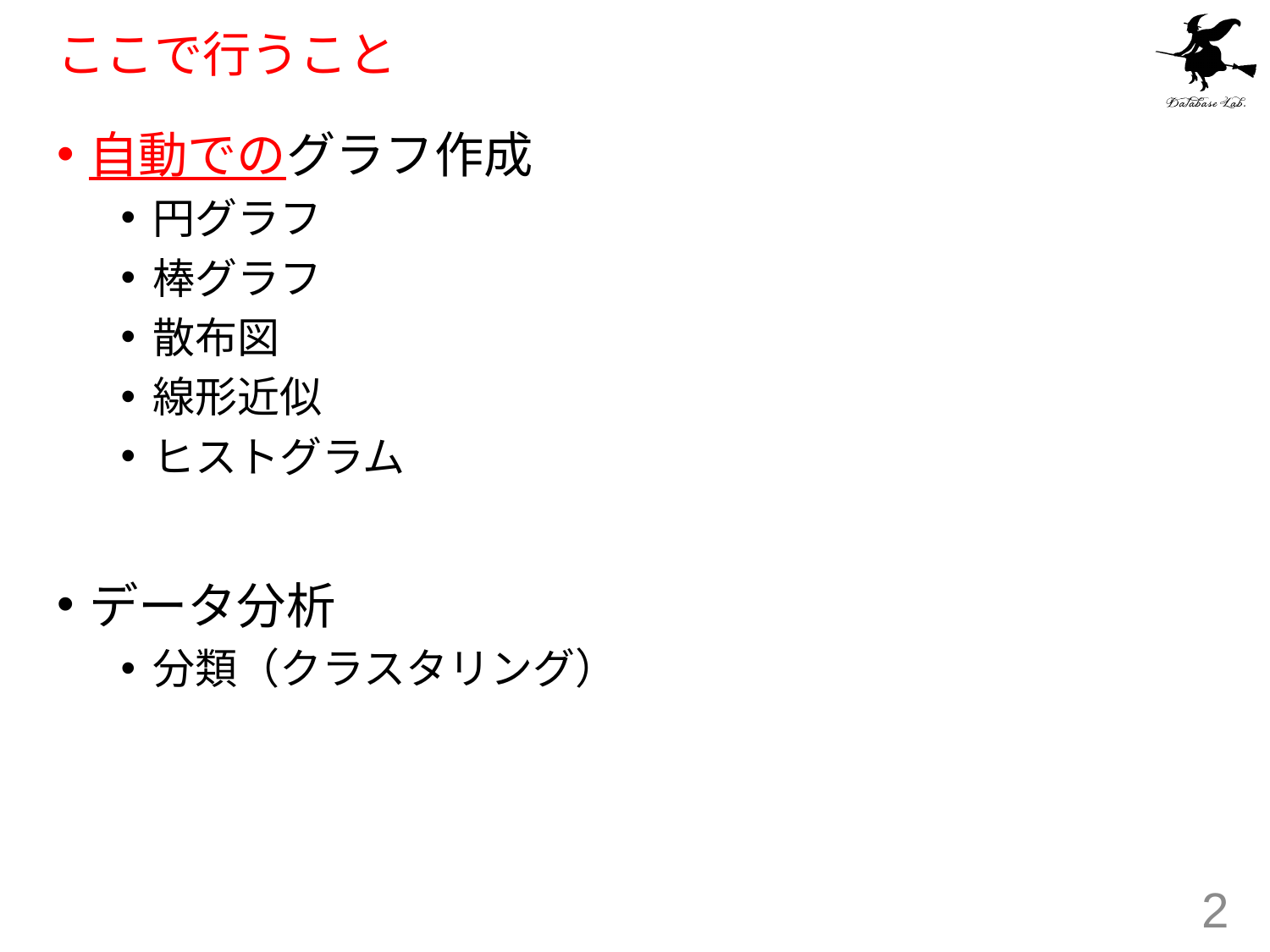

# ここで行うこと
自動でのグラフ作成
円グラフ
棒グラフ
散布図
線形近似
ヒストグラム

データ分析
分類（クラスタリング）
2